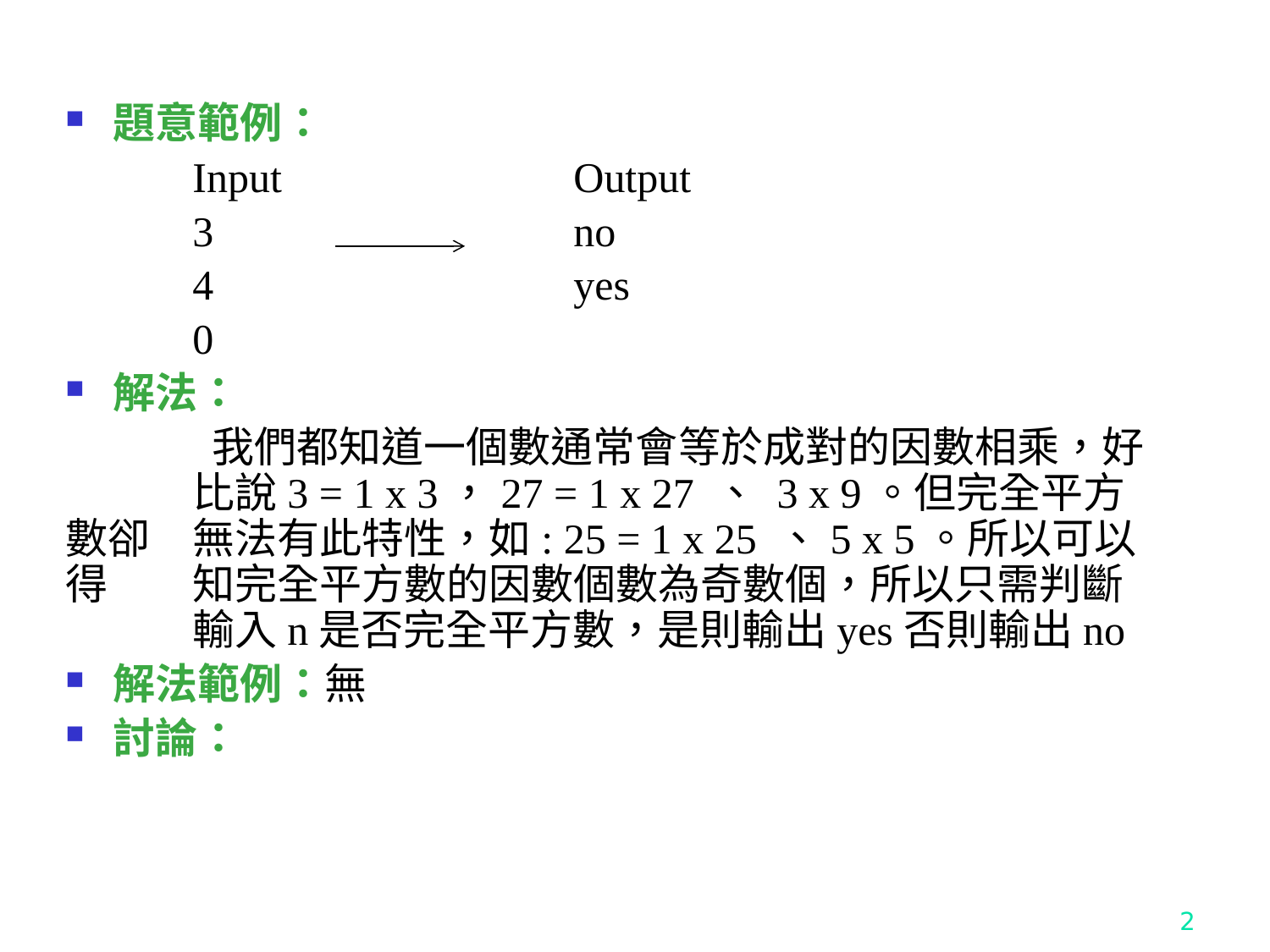

題意範例：
	Input			Output
	3			no
	4			yes
	0
解法：
	 我們都知道一個數通常會等於成對的因數相乘，好	比說3 = 1 x 3，27 = 1 x 27 、 3 x 9。但完全平方數卻	無法有此特性，如: 25 = 1 x 25 、5 x 5。所以可以得	知完全平方數的因數個數為奇數個，所以只需判斷	輸入n是否完全平方數，是則輸出yes否則輸出no
解法範例：無
討論：

2